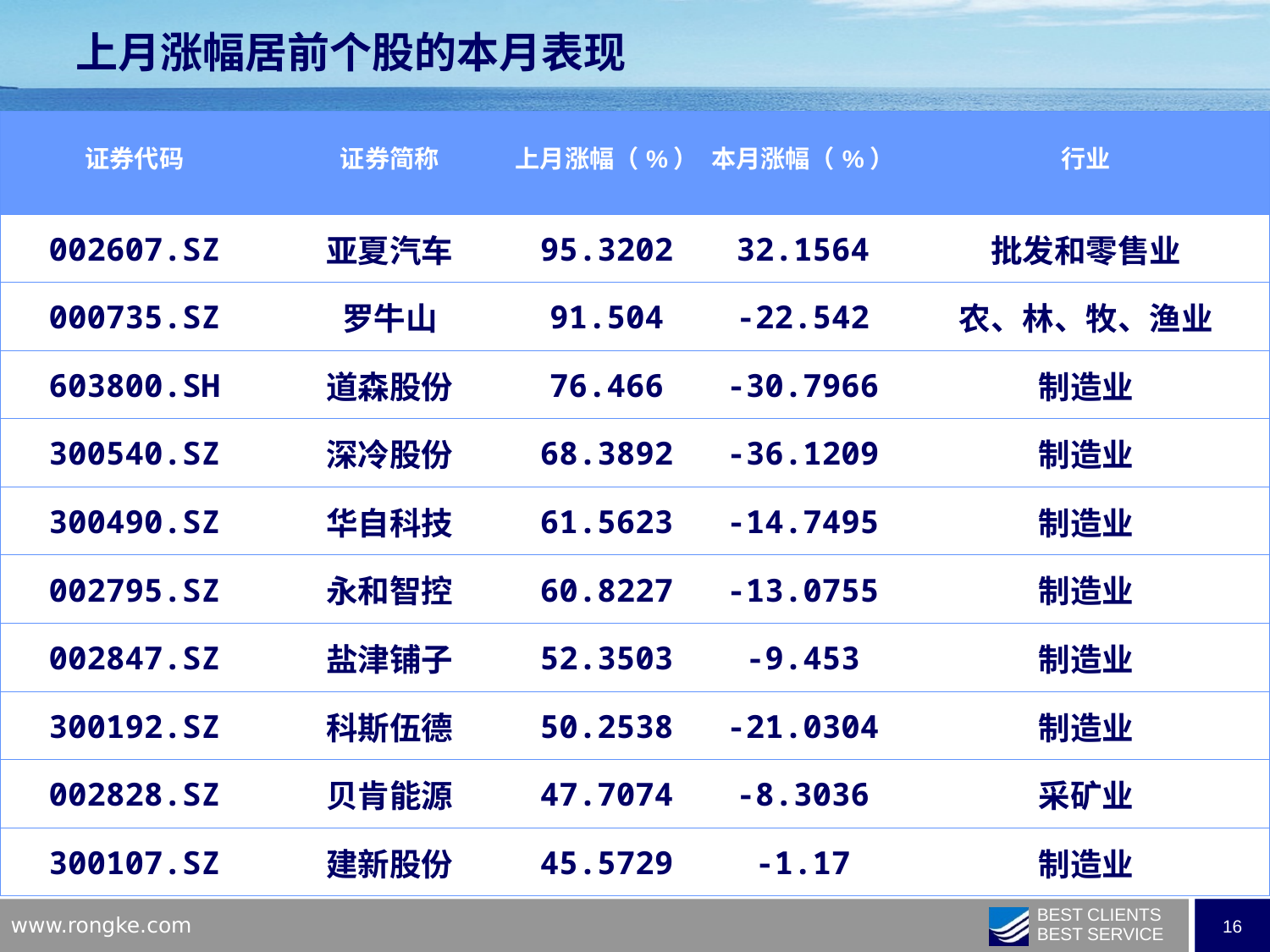

上月涨幅居前个股的本月表现
| 证券代码 | 证券简称 | 上月涨幅（%） | 本月涨幅（%） | 行业 |
| --- | --- | --- | --- | --- |
| 002607.SZ | 亚夏汽车 | 95.3202 | 32.1564 | 批发和零售业 |
| 000735.SZ | 罗牛山 | 91.504 | -22.542 | 农、林、牧、渔业 |
| 603800.SH | 道森股份 | 76.466 | -30.7966 | 制造业 |
| 300540.SZ | 深冷股份 | 68.3892 | -36.1209 | 制造业 |
| 300490.SZ | 华自科技 | 61.5623 | -14.7495 | 制造业 |
| 002795.SZ | 永和智控 | 60.8227 | -13.0755 | 制造业 |
| 002847.SZ | 盐津铺子 | 52.3503 | -9.453 | 制造业 |
| 300192.SZ | 科斯伍德 | 50.2538 | -21.0304 | 制造业 |
| 002828.SZ | 贝肯能源 | 47.7074 | -8.3036 | 采矿业 |
| 300107.SZ | 建新股份 | 45.5729 | -1.17 | 制造业 |